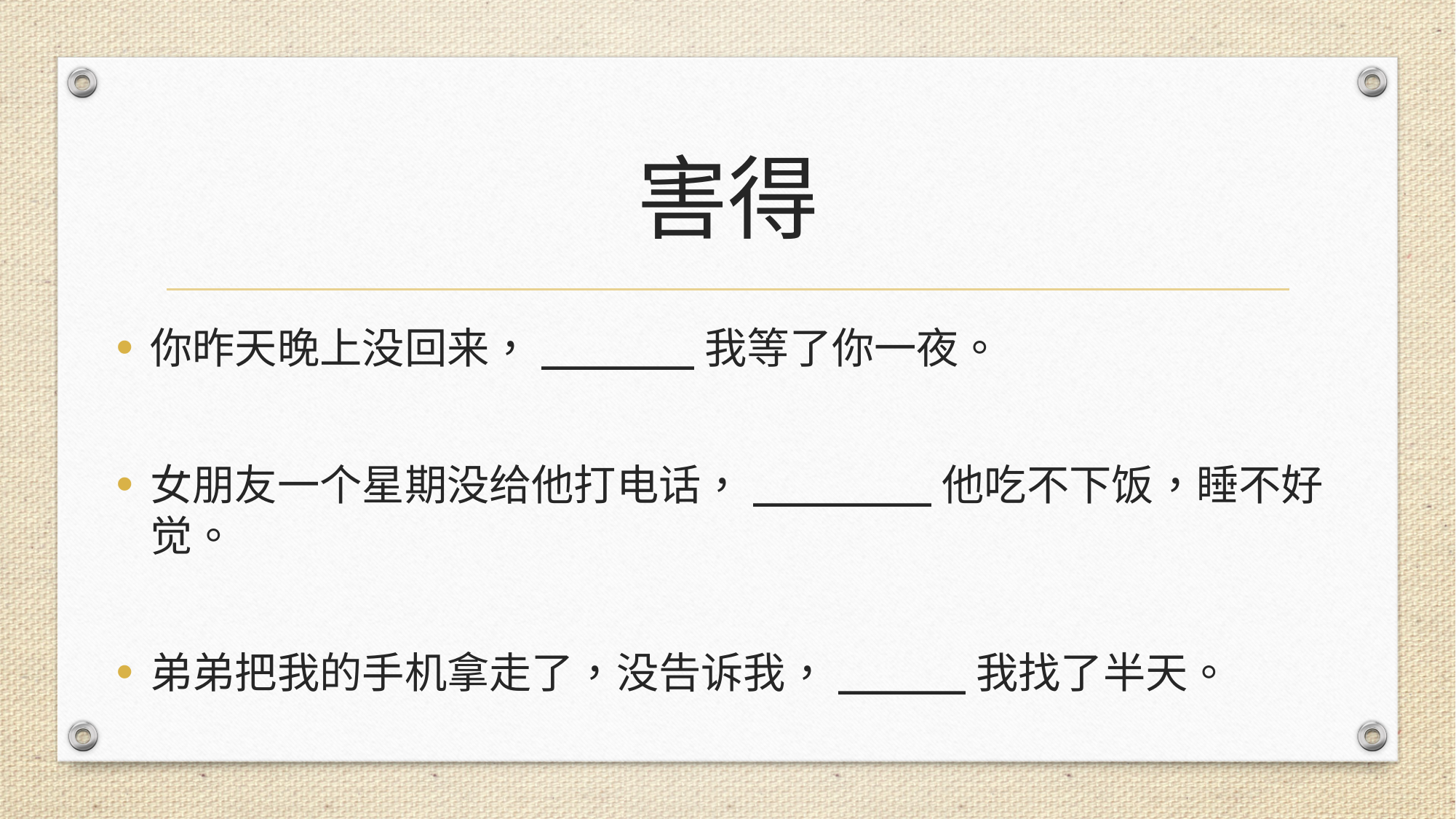

# 害得
你昨天晚上没回来，______我等了你一夜。

女朋友一个星期没给他打电话，_______他吃不下饭，睡不好觉。

弟弟把我的手机拿走了，没告诉我，_____我找了半天。